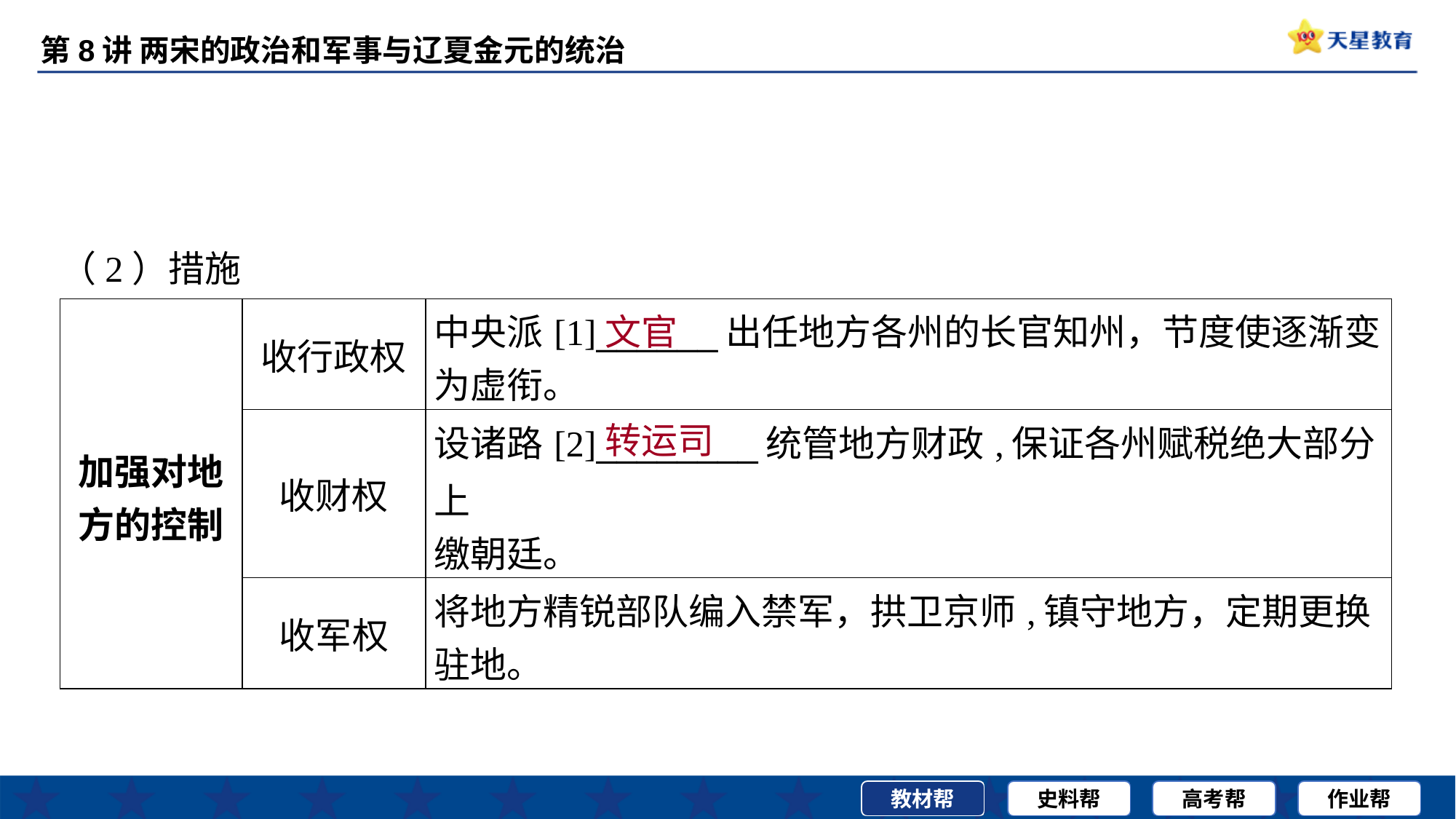

（2）措施
文官
| 加强对地 方的控制 | 收行政权 | 中央派[1]\_\_\_\_\_\_出任地方各州的长官知州，节度使逐渐变 为虚衔。 |
| --- | --- | --- |
|  | 收财权 | 设诸路[2]\_\_\_\_\_\_\_\_统管地方财政,保证各州赋税绝大部分上 缴朝廷。 |
|  | 收军权 | 将地方精锐部队编入禁军，拱卫京师,镇守地方，定期更换 驻地。 |
转运司